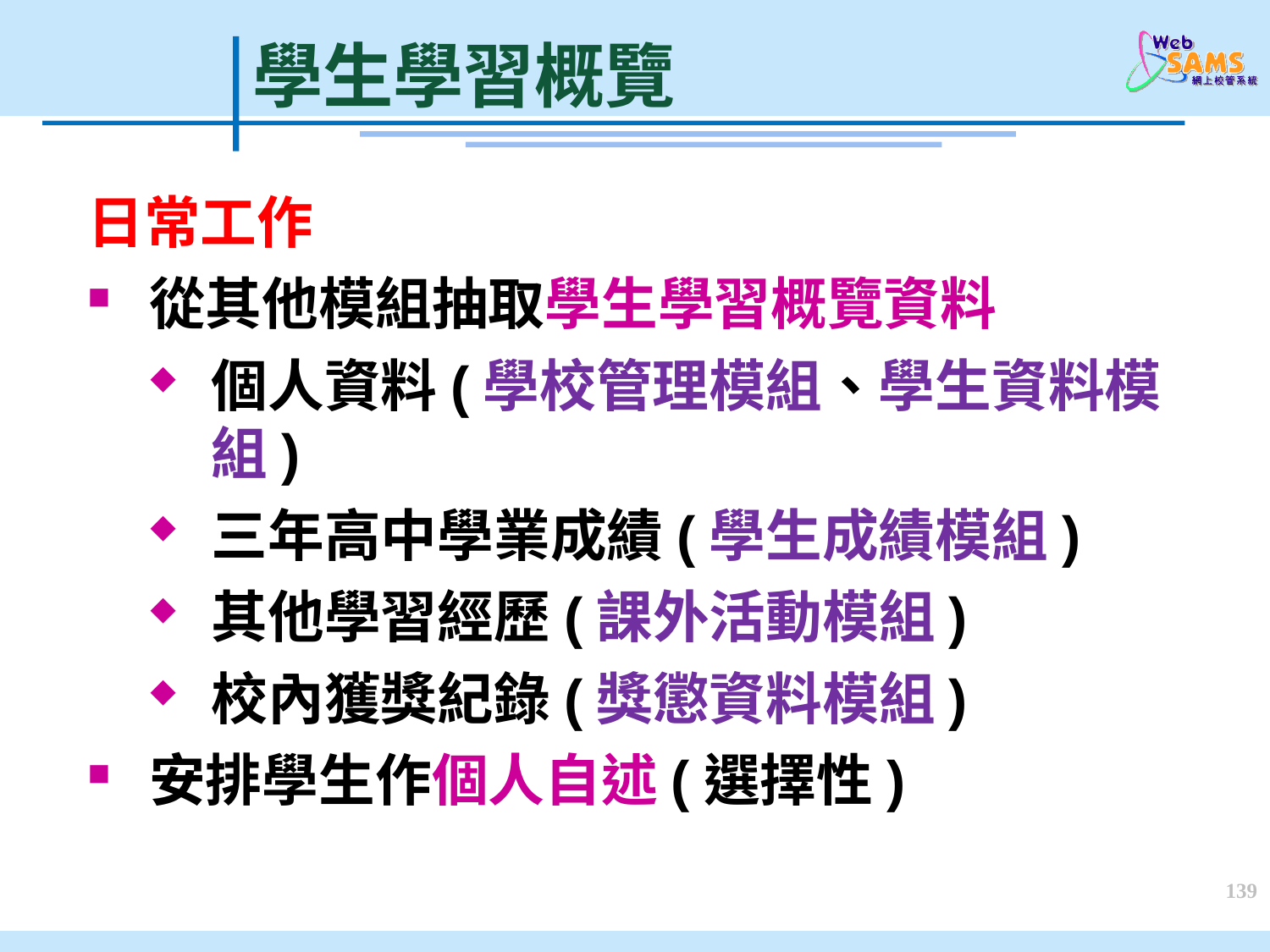

# 學生學習概覽
日常工作
從其他模組抽取學生學習概覽資料
個人資料(學校管理模組、學生資料模組)
三年高中學業成績(學生成績模組)
其他學習經歷(課外活動模組)
校內獲獎紀錄(獎懲資料模組)
安排學生作個人自述(選擇性)

139